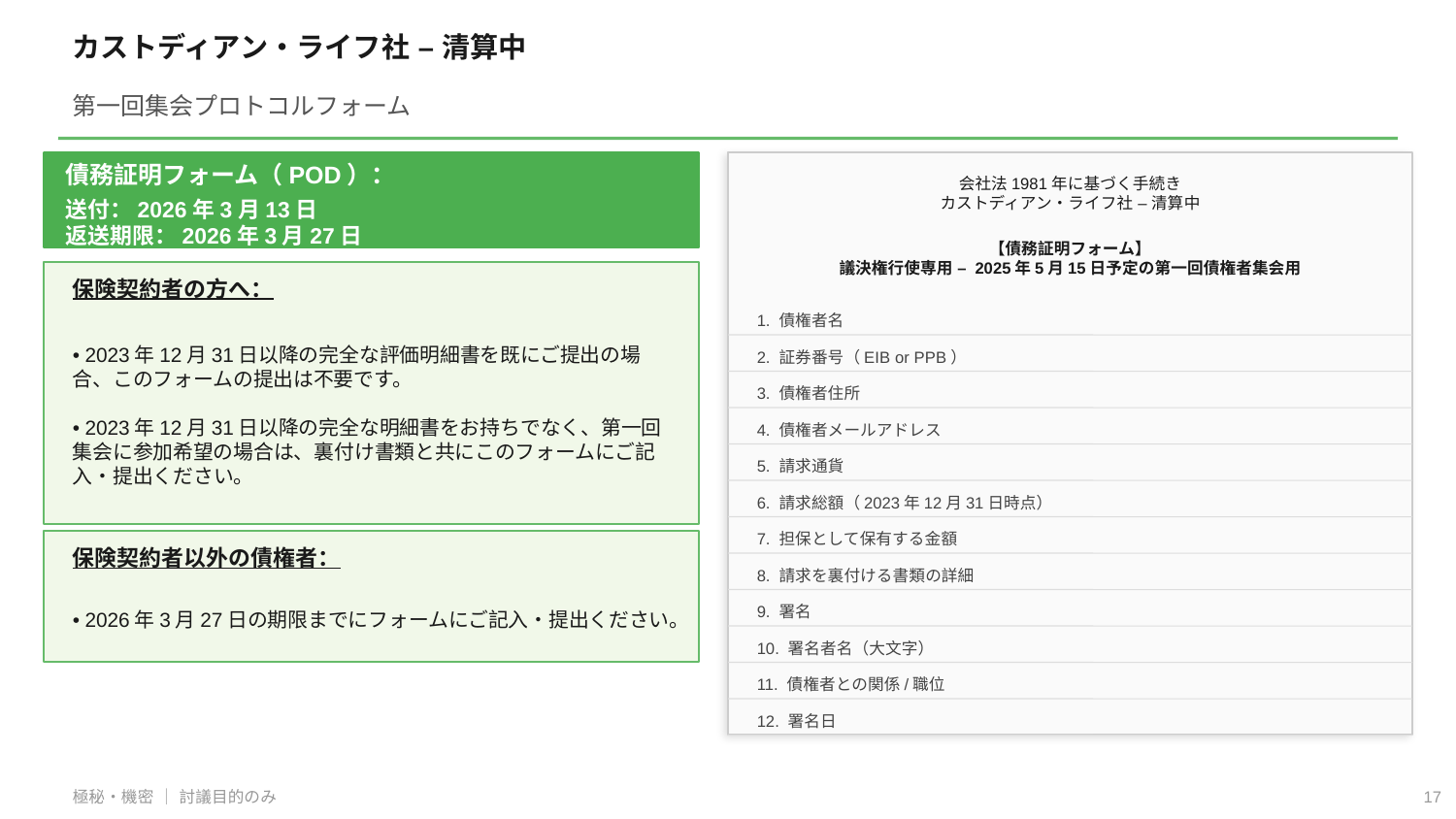

カストディアン・ライフ社 – 清算中
第一回集会プロトコルフォーム

債務証明フォーム（POD）：

会社法1981年に基づく手続き
カストディアン・ライフ社 – 清算中
送付：2026年3月13日
返送期限：2026年3月27日
【債務証明フォーム】
議決権行使専用 – 2025年5月15日予定の第一回債権者集会用

保険契約者の方へ：
1. 債権者名
• 2023年12月31日以降の完全な評価明細書を既にご提出の場合、このフォームの提出は不要です。

• 2023年12月31日以降の完全な明細書をお持ちでなく、第一回集会に参加希望の場合は、裏付け書類と共にこのフォームにご記入・提出ください。

2. 証券番号（EIB or PPB）

3. 債権者住所

4. 債権者メールアドレス

5. 請求通貨

6. 請求総額（2023年12月31日時点）

7. 担保として保有する金額

保険契約者以外の債権者：

8. 請求を裏付ける書類の詳細
• 2026年3月27日の期限までにフォームにご記入・提出ください。

9. 署名

10. 署名者名（大文字）

11. 債権者との関係/職位

12. 署名日

極秘・機密 ｜ 討議目的のみ
17